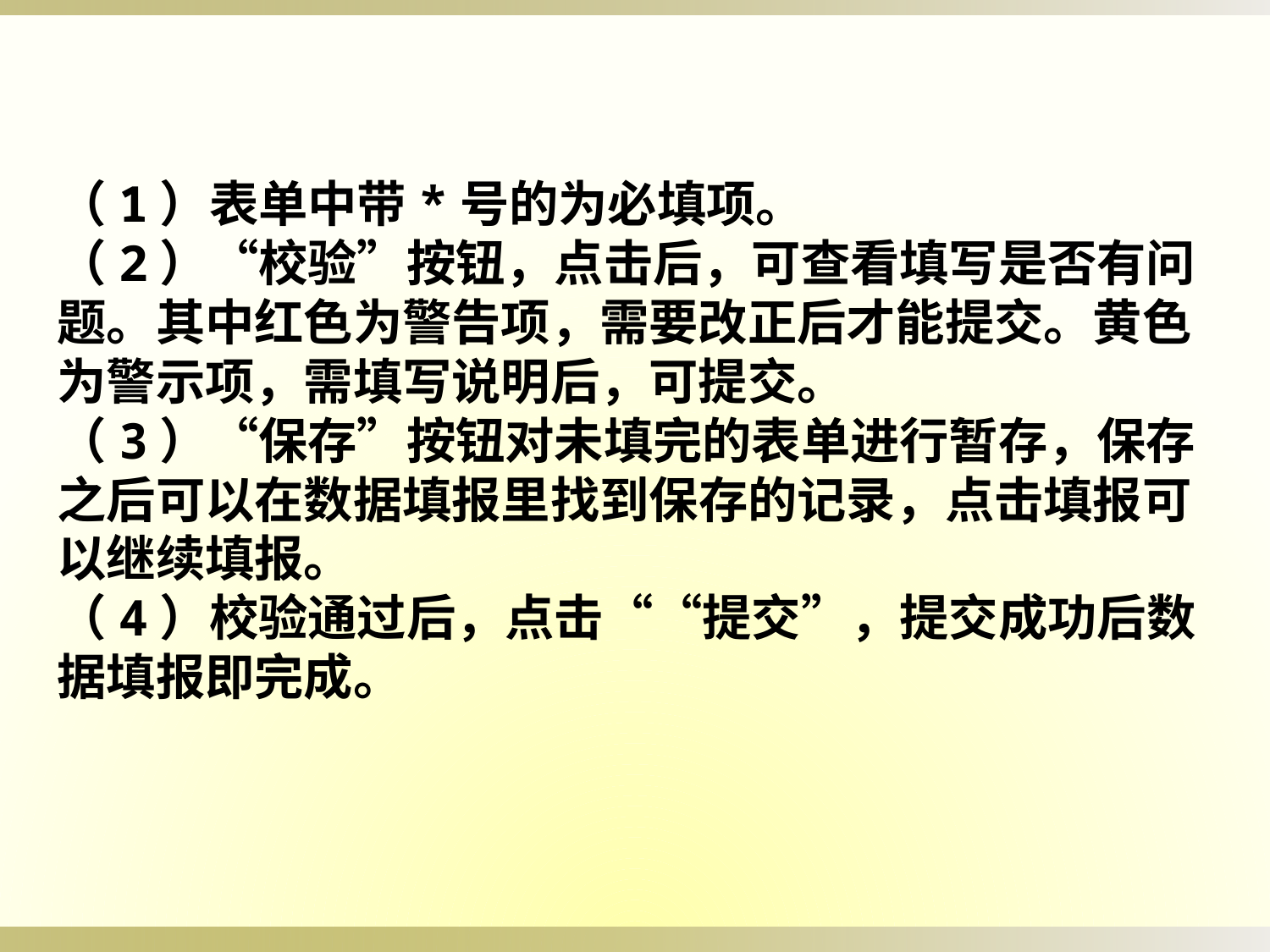

（1）表单中带*号的为必填项。
（2）“校验”按钮，点击后，可查看填写是否有问题。其中红色为警告项，需要改正后才能提交。黄色为警示项，需填写说明后，可提交。
（3）“保存”按钮对未填完的表单进行暂存，保存之后可以在数据填报里找到保存的记录，点击填报可以继续填报。
（4）校验通过后，点击““提交”，提交成功后数据填报即完成。